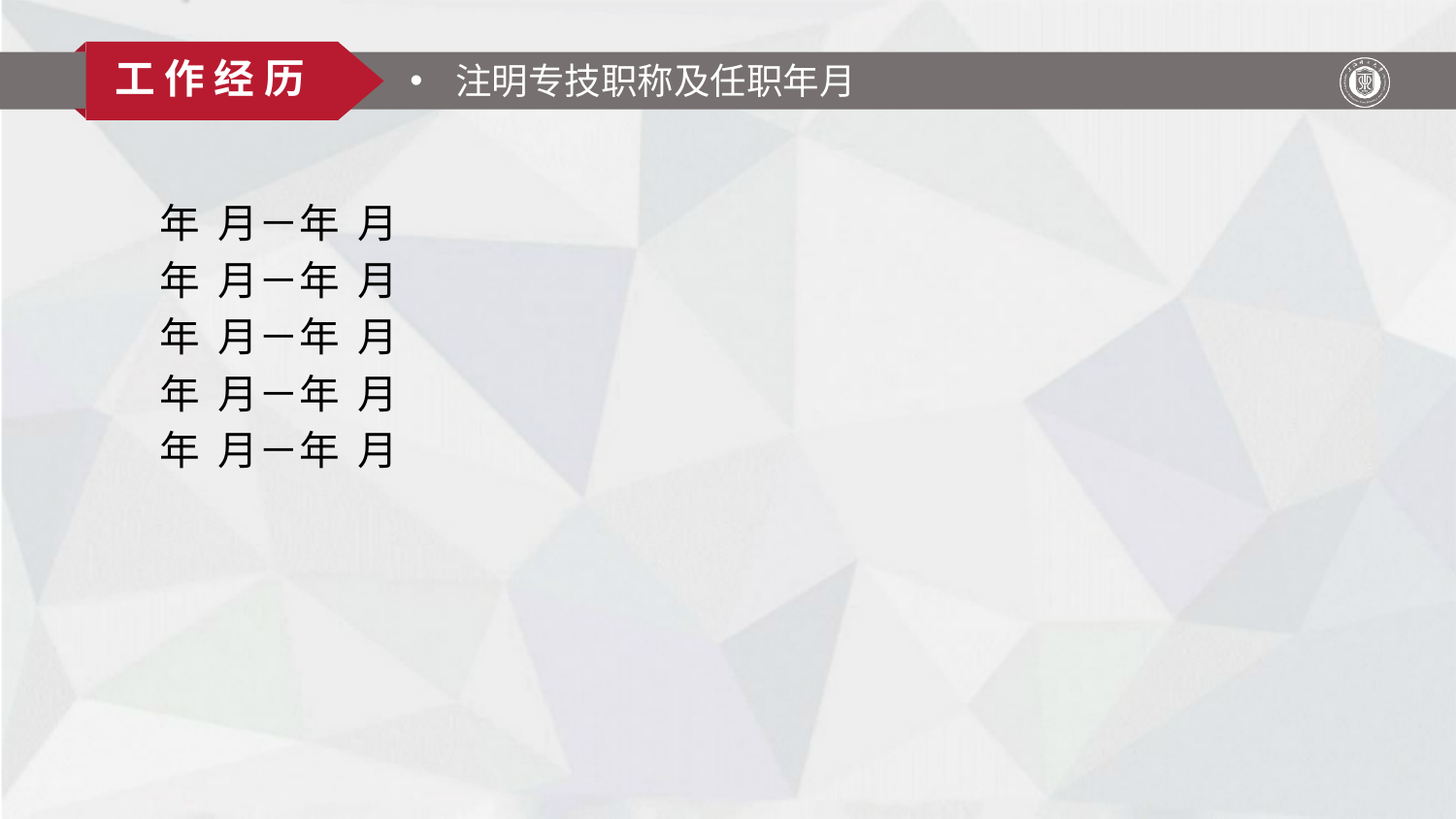

工 作 经 历
注明专技职称及任职年月
年  月－年  月
年  月－年  月
年  月－年  月
年  月－年  月
年  月－年  月